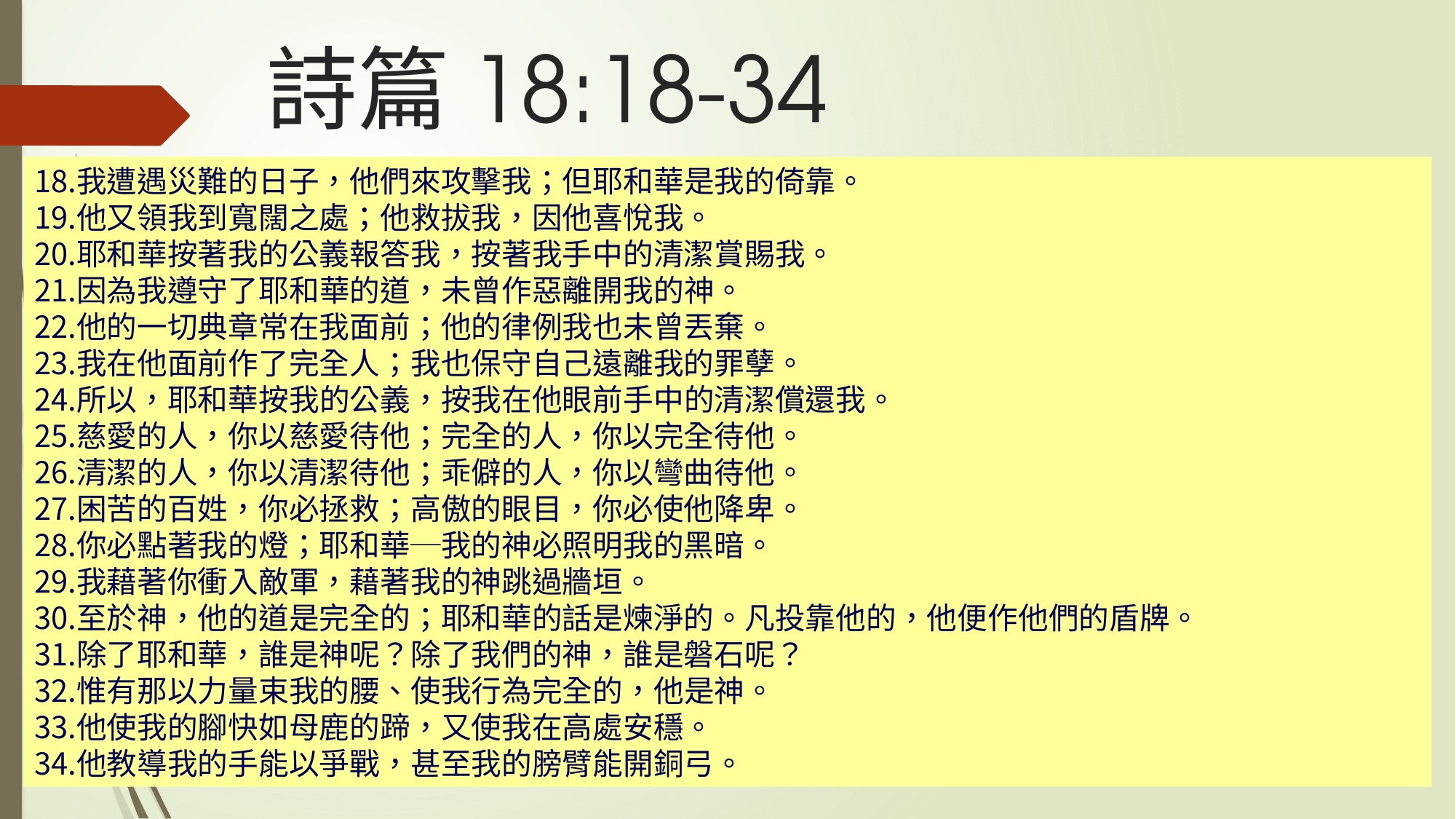

# 詩篇18:18-34
我遭遇災難的日子，他們來攻擊我；但耶和華是我的倚靠。
他又領我到寬闊之處；他救拔我，因他喜悅我。
耶和華按著我的公義報答我，按著我手中的清潔賞賜我。
因為我遵守了耶和華的道，未曾作惡離開我的神。
他的一切典章常在我面前；他的律例我也未曾丟棄。
我在他面前作了完全人；我也保守自己遠離我的罪孽。
所以，耶和華按我的公義，按我在他眼前手中的清潔償還我。
慈愛的人，你以慈愛待他；完全的人，你以完全待他。
清潔的人，你以清潔待他；乖僻的人，你以彎曲待他。
困苦的百姓，你必拯救；高傲的眼目，你必使他降卑。
你必點著我的燈；耶和華─我的神必照明我的黑暗。
我藉著你衝入敵軍，藉著我的神跳過牆垣。
至於神，他的道是完全的；耶和華的話是煉淨的。凡投靠他的，他便作他們的盾牌。
除了耶和華，誰是神呢？除了我們的神，誰是磐石呢？
惟有那以力量束我的腰、使我行為完全的，他是神。
他使我的腳快如母鹿的蹄，又使我在高處安穩。
他教導我的手能以爭戰，甚至我的膀臂能開銅弓。